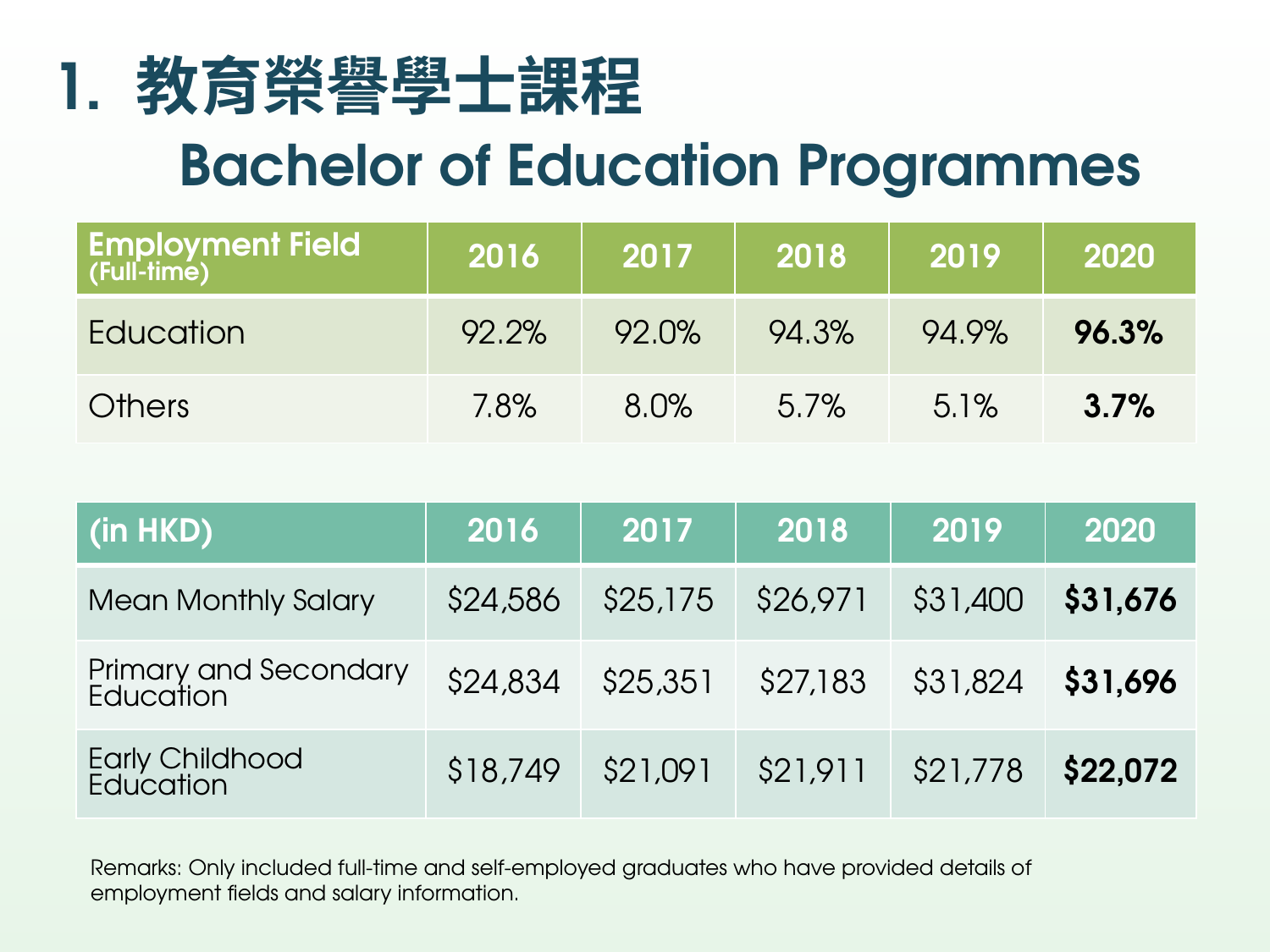

# 1. 教育榮譽學士課程 Bachelor of Education Programmes
| Employment Field (Full-time) | 2016 | 2017 | 2018 | 2019 | 2020 |
| --- | --- | --- | --- | --- | --- |
| Education | 92.2% | 92.0% | 94.3% | 94.9% | 96.3% |
| Others | 7.8% | 8.0% | 5.7% | 5.1% | 3.7% |
| (in HKD) | 2016 | 2017 | 2018 | 2019 | 2020 |
| --- | --- | --- | --- | --- | --- |
| Mean Monthly Salary | $24,586 | $25,175 | $26,971 | $31,400 | $31,676 |
| Primary and Secondary Education | $24,834 | $25,351 | $27,183 | $31,824 | $31,696 |
| Early Childhood Education | $18,749 | $21,091 | $21,911 | $21,778 | $22,072 |
Remarks: Only included full-time and self-employed graduates who have provided details of employment fields and salary information.